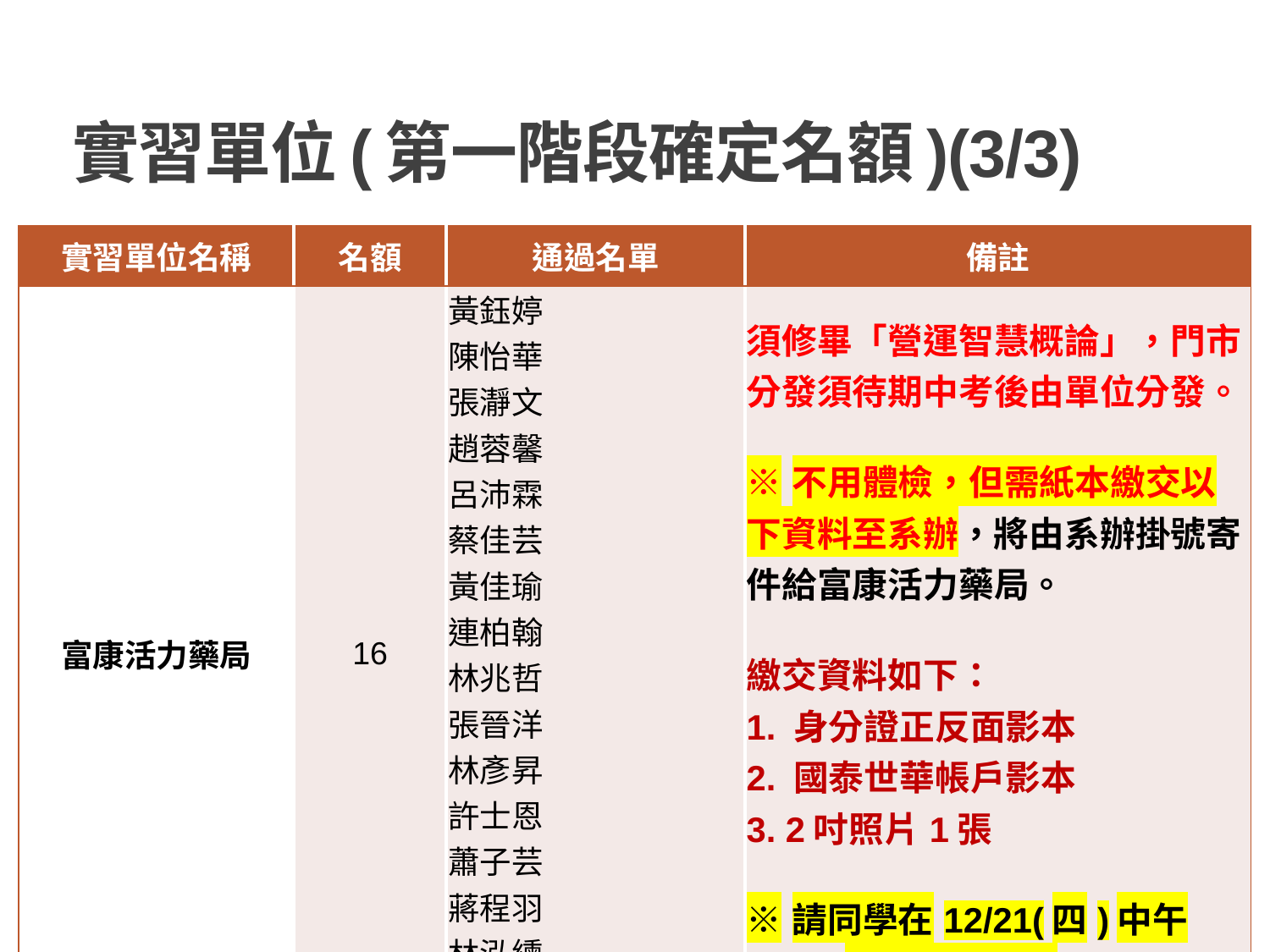

# 實習單位(第一階段確定名額)(3/3)
| 實習單位名稱 | 名額 | 通過名單 | 備註 |
| --- | --- | --- | --- |
| 富康活力藥局 | 16 | 黃鈺婷 陳怡華 張瀞文 趙蓉馨 呂沛霖 蔡佳芸 黃佳瑜 連柏翰 林兆哲 張晉洋 林彥昇 許士恩 蕭子芸 蔣程羽 林泓纁 王佑新 | 須修畢「營運智慧概論」，門市分發須待期中考後由單位分發。 ※不用體檢，但需紙本繳交以下資料至系辦，將由系辦掛號寄件給富康活力藥局。 繳交資料如下： 1. 身分證正反面影本 2. 國泰世華帳戶影本 3. 2吋照片1張 ※請同學在12/21(四)中午12:00前繳交至系辦 |